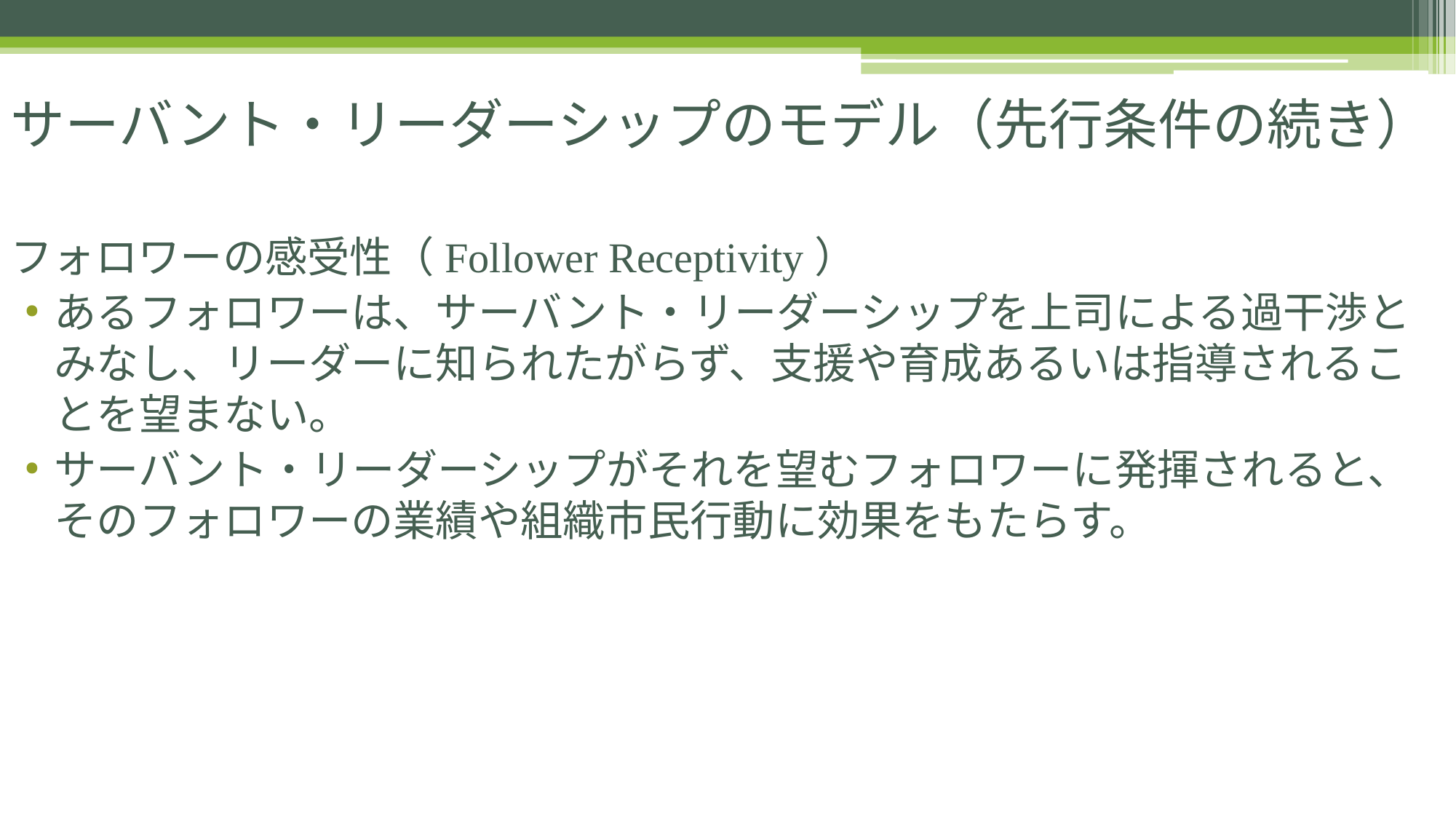

# サーバント・リーダーシップのモデル（先行条件の続き）
フォロワーの感受性（Follower Receptivity）
あるフォロワーは、サーバント・リーダーシップを上司による過干渉とみなし、リーダーに知られたがらず、支援や育成あるいは指導されることを望まない。
サーバント・リーダーシップがそれを望むフォロワーに発揮されると、そのフォロワーの業績や組織市民行動に効果をもたらす。